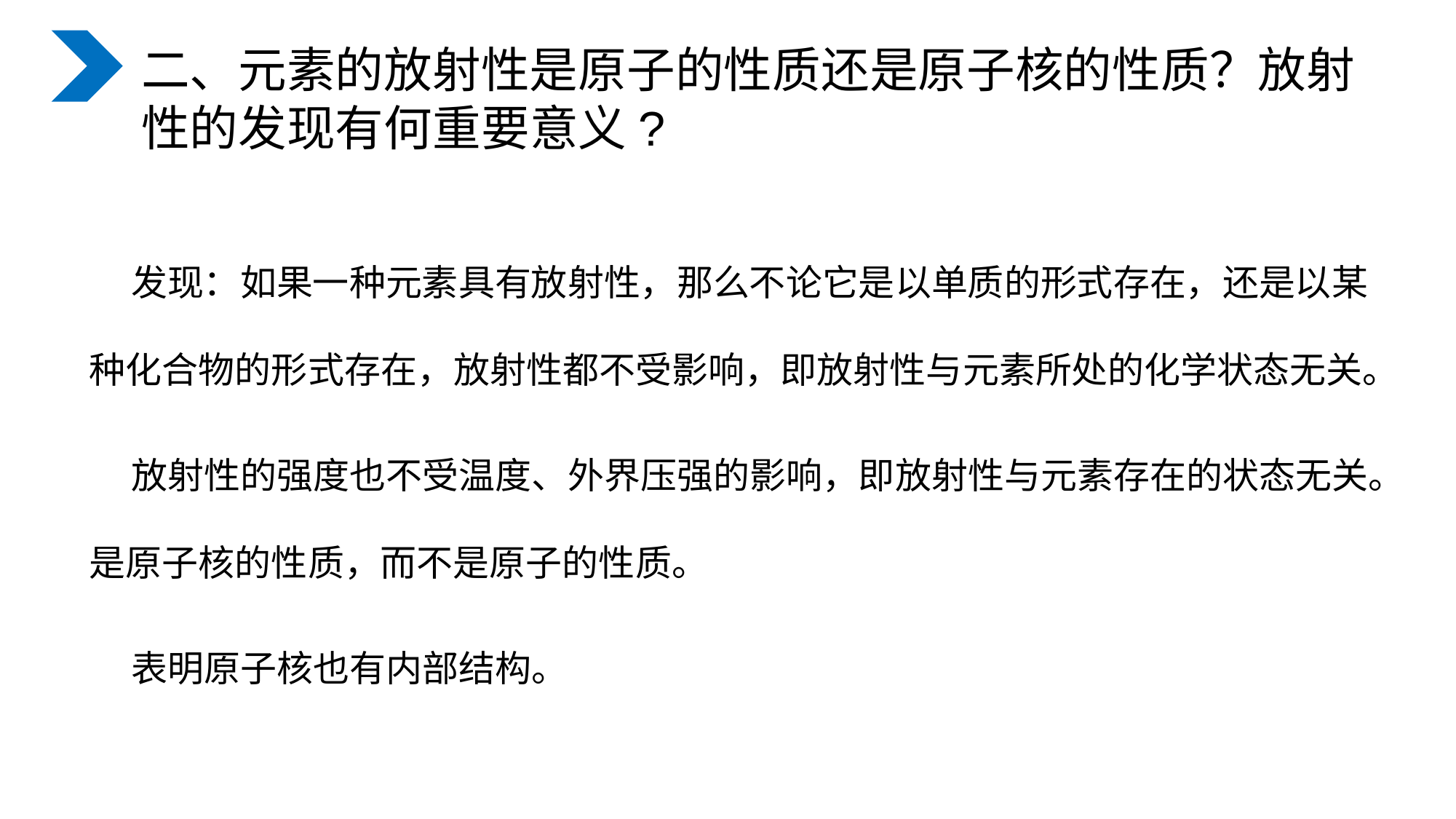

二、元素的放射性是原子的性质还是原子核的性质？放射性的发现有何重要意义?
    发现：如果一种元素具有放射性，那么不论它是以单质的形式存在，还是以某种化合物的形式存在，放射性都不受影响，即放射性与元素所处的化学状态无关。
    放射性的强度也不受温度、外界压强的影响，即放射性与元素存在的状态无关。是原子核的性质，而不是原子的性质。
    表明原子核也有内部结构。